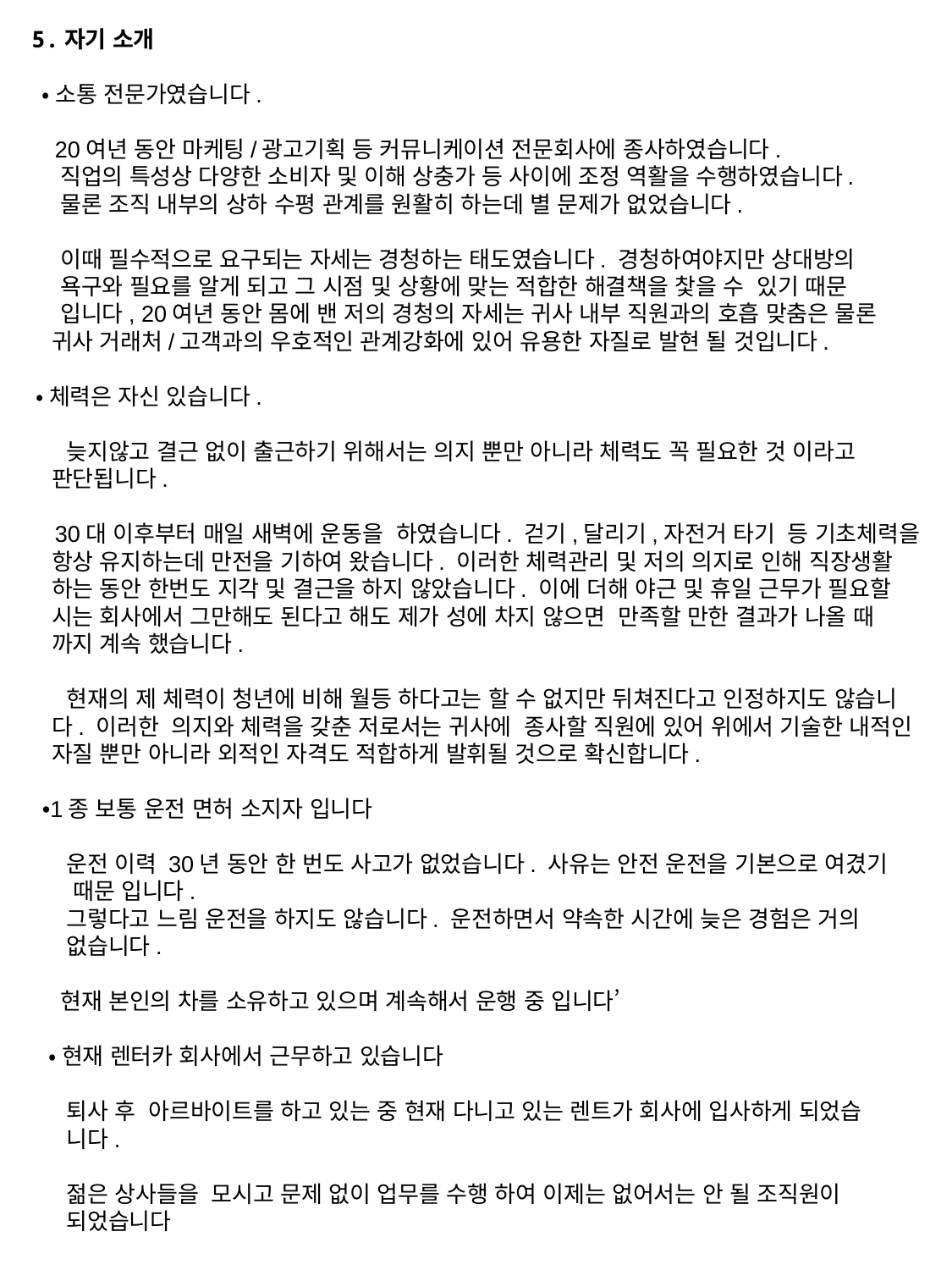

5.자기 소개

      •소통 전문가였습니다.

        20여년 동안 마케팅/광고기획 등 커뮤니케이션 전문회사에 종사하였습니다.
        직업의 특성상 다양한 소비자 및 이해 상충가 등 사이에 조정 역활을 수행하였습니다.
        물론 조직 내부의 상하 수평 관계를 원활히 하는데 별 문제가 없었습니다.

        이때 필수적으로 요구되는 자세는 경청하는 태도였습니다. 경청하여야지만 상대방의
        욕구와 필요를 알게 되고 그 시점 및 상황에 맞는 적합한 해결책을 찿을 수  있기 때문
        입니다, 20여년 동안 몸에 밴 저의 경청의 자세는 귀사 내부 직원과의 호흡 맞춤은 물론 귀사 거래처/고객과의 우호적인 관계강화에 있어 유용한 자질로 발현 될 것입니다.

     •체력은 자신 있습니다.

         늦지않고 결근 없이 출근하기 위해서는 의지 뿐만 아니라 체력도 꼭 필요한 것 이라고 판단됩니다.

        30대 이후부터 매일 새벽에 운동을  하였습니다. 걷기,달리기,자전거 타기  등 기초체력을 항상 유지하는데 만전을 기하여 왔습니다. 이러한 체력관리 및 저의 의지로 인해 직장생활 하는 동안 한번도 지각 및 결근을 하지 않았습니다. 이에 더해 야근 및 휴일 근무가 필요할 시는 회사에서 그만해도 된다고 해도 제가 성에 차지 않으면  만족할 만한 결과가 나올 때 까지 계속 했습니다.

         현재의 제 체력이 청년에 비해 월등 하다고는 할 수 없지만 뒤쳐진다고 인정하지도 않습니다. 이러한  의지와 체력을 갖춘 저로서는 귀사에  종사할 직원에 있어 위에서 기술한 내적인 자질 뿐만 아니라 외적인 자격도 적합하게 발휘될 것으로 확신합니다.

      •1종 보통 운전 면허 소지자 입니다

         운전 이력 30년 동안 한 번도 사고가 없었습니다. 사유는 안전 운전을 기본으로 여겼기
          때문 입니다.
         그렇다고 느림 운전을 하지도 않습니다. 운전하면서 약속한 시간에 늦은 경험은 거의
         없습니다.

        현재 본인의 차를 소유하고 있으며 계속해서 운행 중 입니다’

       •현재 렌터카 회사에서 근무하고 있습니다

         퇴사 후  아르바이트를 하고 있는 중 현재 다니고 있는 렌트가 회사에 입사하게 되었습
         니다.

         젊은 상사들을  모시고 문제 없이 업무를 수행 하여 이제는 없어서는 안 될 조직원이
         되었습니다